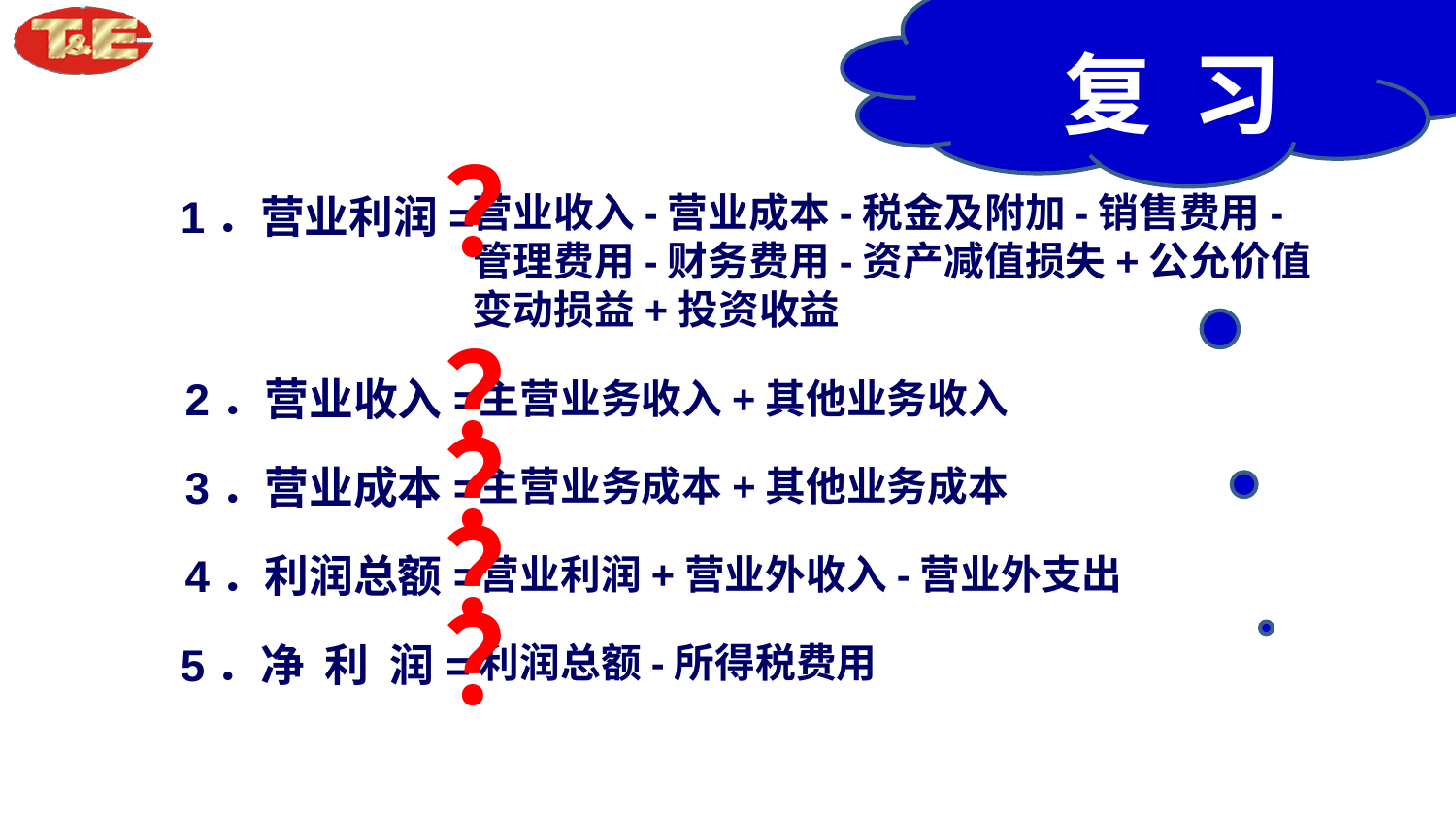

复  习
？
营业收入-营业成本-税金及附加-销售费用-  管理费用-财务费用-资产减值损失+公允价值变动损益+投资收益
1．营业利润=
？
2．营业收入=
主营业务收入+其他业务收入
？
3．营业成本=
主营业务成本+其他业务成本
？
4．利润总额=
营业利润+营业外收入-营业外支出
？
5．净  利  润=
利润总额-所得税费用